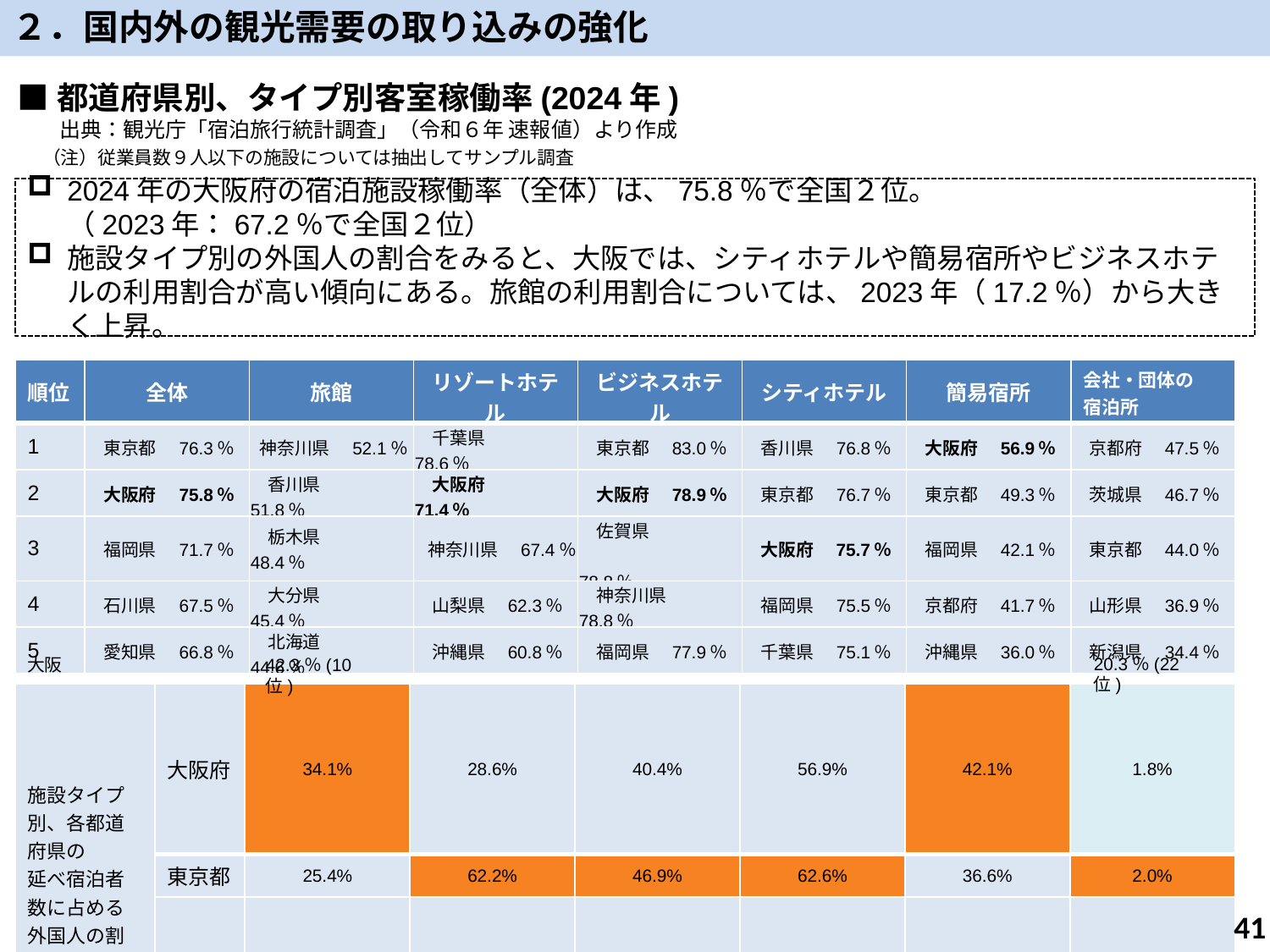

２．国内外の観光需要の取り込みの強化
■都道府県別、タイプ別客室稼働率(2024年)
　　出典：観光庁「宿泊旅行統計調査」（令和６年 速報値）より作成
（注）従業員数９人以下の施設については抽出してサンプル調査
2024年の大阪府の宿泊施設稼働率（全体）は、75.8％で全国２位。
（2023年：67.2％で全国２位）
施設タイプ別の外国人の割合をみると、大阪では、シティホテルや簡易宿所やビジネスホテルの利用割合が高い傾向にある。旅館の利用割合については、2023年（17.2％）から大きく上昇。
| 順位 | 全体 | 旅館 | リゾートホテル | ビジネスホテル | シティホテル | 簡易宿所 | 会社・団体の 宿泊所 |
| --- | --- | --- | --- | --- | --- | --- | --- |
| 1 | 東京都　76.3％ | 神奈川県　52.1％ | 千葉県　　78.6％ | 東京都　83.0％ | 香川県　76.8％ | 大阪府　56.9％ | 京都府　47.5％ |
| 2 | 大阪府　75.8％ | 香川県　　51.8％ | 大阪府　　71.4％ | 大阪府　78.9％ | 東京都　76.7％ | 東京都　49.3％ | 茨城県　46.7％ |
| 3 | 福岡県　71.7％ | 栃木県　　48.4％ | 神奈川県　67.4％ | 佐賀県 　　　　　　　78.8％ | 大阪府　75.7％ | 福岡県　42.1％ | 東京都　44.0％ |
| 4 | 石川県　67.5％ | 大分県　　45.4％ | 山梨県　62.3％ | 神奈川県　78.8％ | 福岡県　75.5％ | 京都府　41.7％ | 山形県　36.9％ |
| 5 | 愛知県　66.8％ | 北海道　　44.6％ | 沖縄県　60.8％ | 福岡県　77.9％ | 千葉県　75.1％ | 沖縄県　36.0％ | 新潟県　34.4％ |
20.3％(22位)
大阪
42.3％(10位)
| 施設タイプ別、各都道府県の 延べ宿泊者数に占める 外国人の割合 | 大阪府 | 34.1% | 28.6% | 40.4% | 56.9% | 42.1% | 1.8% |
| --- | --- | --- | --- | --- | --- | --- | --- |
|  | 東京都 | 25.4% | 62.2% | 46.9% | 62.6% | 36.6% | 2.0% |
|  | 愛知県 | 4.6% | 3.5% | 17.5% | 28.5% | 7.1% | 0.8% |
※旅館：和式の構造及び設備を主とする施設を設け、宿泊料を受けて、人を宿泊させるもの
　ホテル：洋式の構造及び設備を主とする施設を設け、宿泊料を受けて、人を宿泊させるもの
　　①リゾートホテル：ホテルのうち、行楽地や保養地に建てられた、主に観光客を対象とするもの
　　②ビジネスホテル：ホテルのうち、主に出張ビジネスマンを対象とするもの
　　③シティホテル　：ホテルのうち、リゾートホテル、ビジネスホテル以外の都市部に立地するもの
41